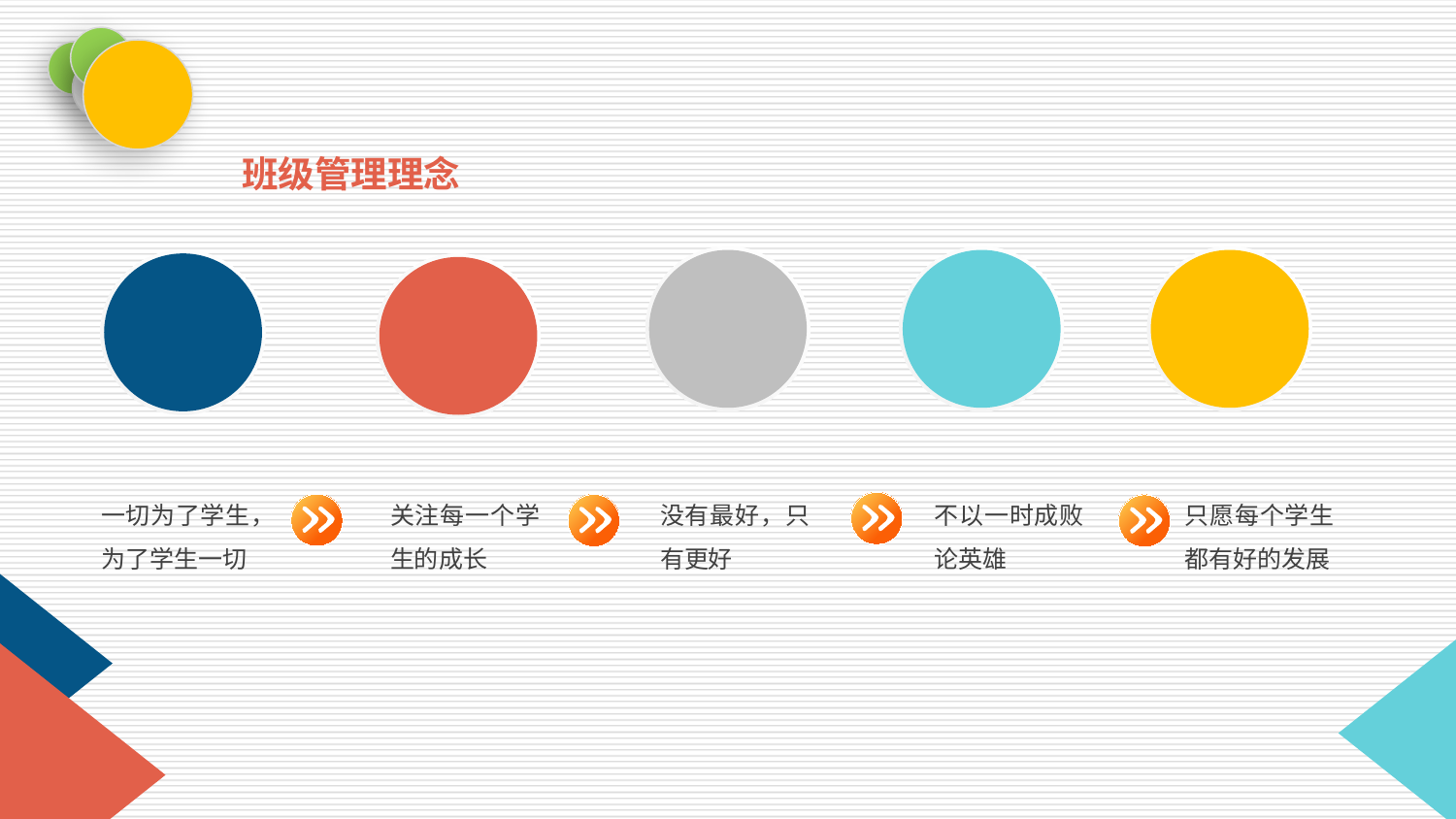

班级管理理念

不以一时成败论英雄
一切为了学生，为了学生一切
关注每一个学生的成长
没有最好，只有更好
只愿每个学生都有好的发展